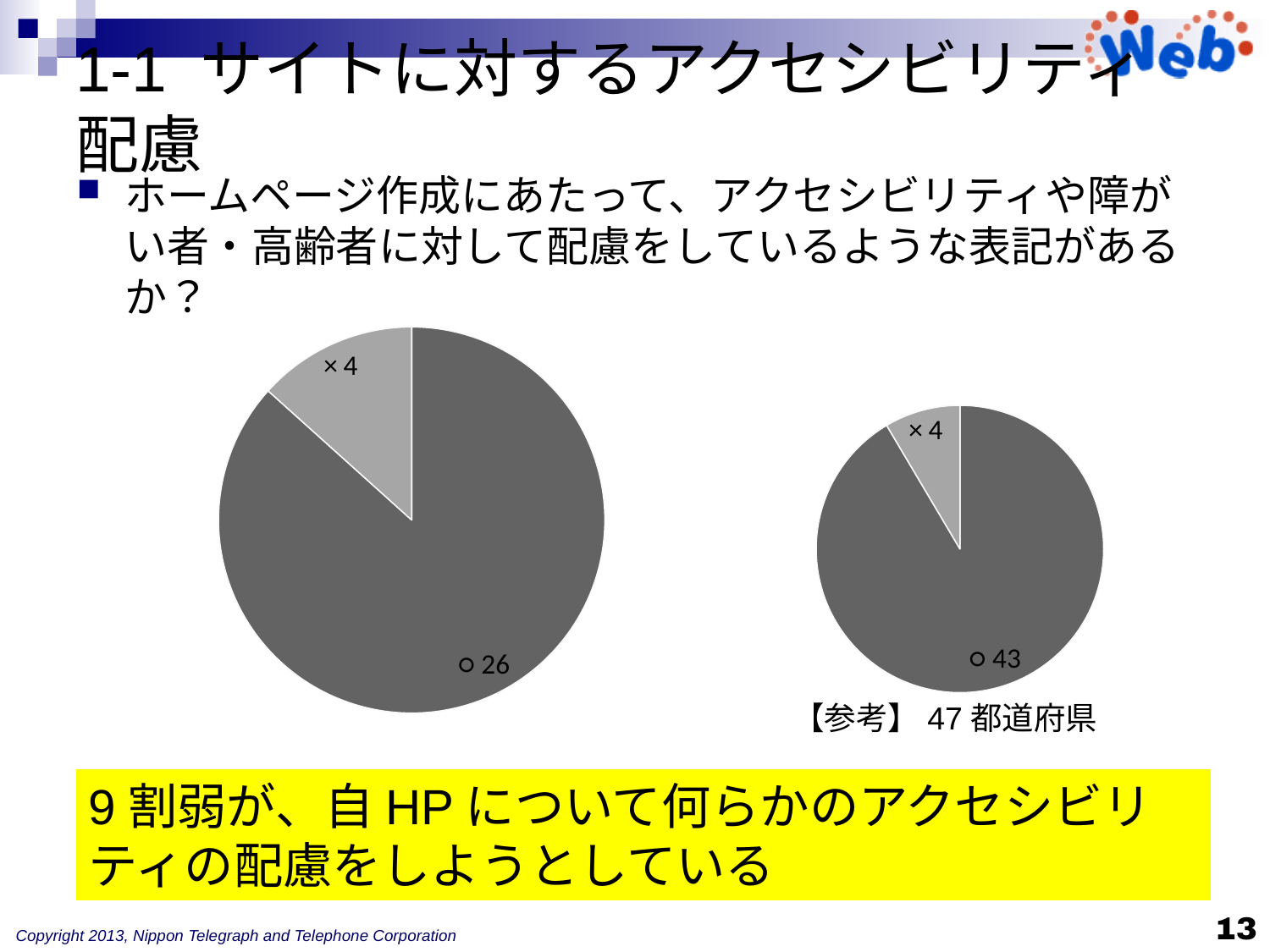

# 1-1 サイトに対するアクセシビリティ配慮
ホームページ作成にあたって、アクセシビリティや障がい者・高齢者に対して配慮をしているような表記があるか？

### Chart

| Category |  |
|---|---|
| ○ | 26.0 |
| × | 4.0 |

### Chart

| Category |  |
|---|---|
| ○ | 43.0 |
| × | 4.0 |
【参考】47都道府県
9割弱が、自HPについて何らかのアクセシビリティの配慮をしようとしている
13